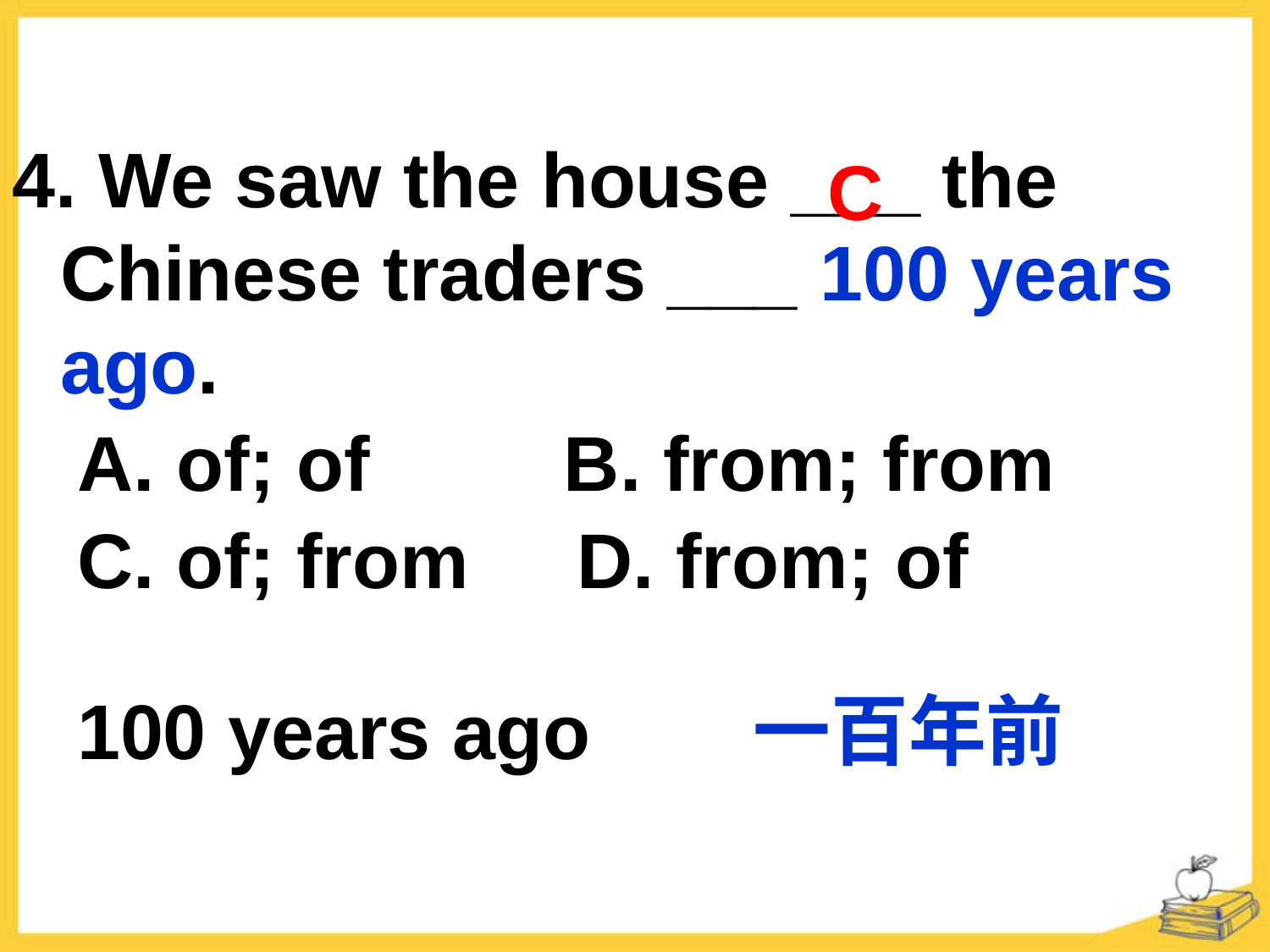

4. We saw the house ___ the Chinese traders ___ 100 years ago.
   A. of; of         B. from; from
   C. of; from     D. from; of
C
100 years ago
一百年前